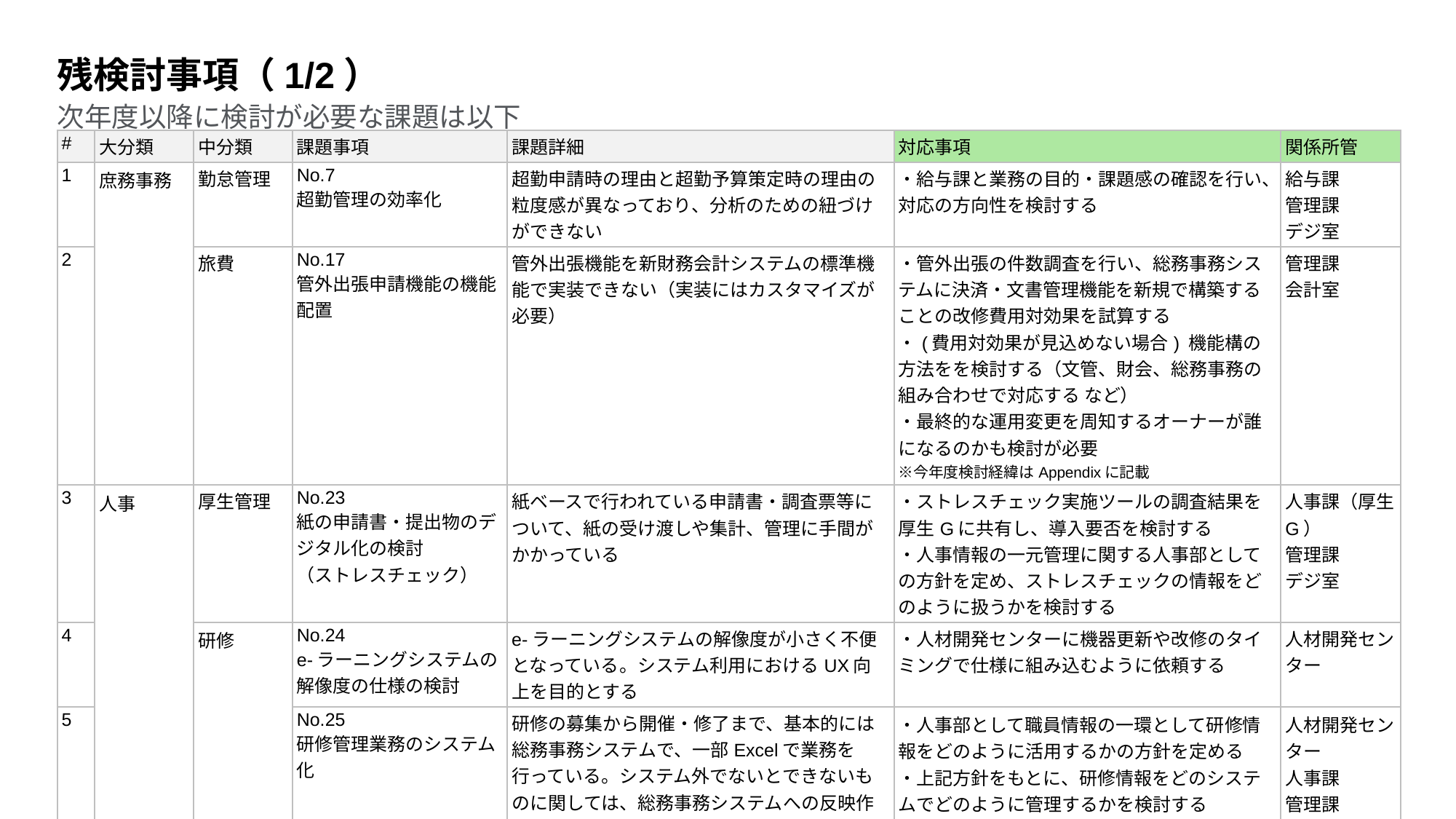

残検討事項（1/2）
# 次年度以降に検討が必要な課題は以下
| # | 大分類 | 中分類 | 課題事項 | 課題詳細 | 対応事項 | 関係所管 |
| --- | --- | --- | --- | --- | --- | --- |
| 1 | 庶務事務 | 勤怠管理 | No.7 超勤管理の効率化 | 超勤申請時の理由と超勤予算策定時の理由の粒度感が異なっており、分析のための紐づけができない | ・給与課と業務の目的・課題感の確認を行い、対応の方向性を検討する | 給与課 管理課 デジ室 |
| 2 |  | 旅費 | No.17 管外出張申請機能の機能配置 | 管外出張機能を新財務会計システムの標準機能で実装できない（実装にはカスタマイズが必要） | ・管外出張の件数調査を行い、総務事務システムに決済・文書管理機能を新規で構築することの改修費用対効果を試算する ・(費用対効果が見込めない場合) 機能構の方法をを検討する（文管、財会、総務事務の組み合わせで対応する など） ・最終的な運用変更を周知するオーナーが誰になるのかも検討が必要 ※今年度検討経緯はAppendixに記載 | 管理課 会計室 |
| 3 | 人事 | 厚生管理 | No.23 紙の申請書・提出物のデジタル化の検討 （ストレスチェック） | 紙ベースで行われている申請書・調査票等について、紙の受け渡しや集計、管理に手間がかかっている | ・ストレスチェック実施ツールの調査結果を厚生Gに共有し、導入要否を検討する ・人事情報の一元管理に関する人事部としての方針を定め、ストレスチェックの情報をどのように扱うかを検討する | 人事課（厚生G） 管理課 デジ室 |
| 4 |  | 研修 | No.24 e-ラーニングシステムの解像度の仕様の検討 | e-ラーニングシステムの解像度が小さく不便となっている。システム利用におけるUX向上を目的とする | ・人材開発センターに機器更新や改修のタイミングで仕様に組み込むように依頼する | 人材開発センター |
| 5 |  |  | No.25 研修管理業務のシステム化 | 研修の募集から開催・修了まで、基本的には総務事務システムで、一部Excelで業務を行っている。システム外でないとできないものに関しては、総務事務システムへの反映作業が必要となる | ・人事部として職員情報の一環として研修情報をどのように活用するかの方針を定める ・上記方針をもとに、研修情報をどのシステムでどのように管理するかを検討する | 人材開発センター 人事課 管理課 デジ室 |
| 6 |  |  | No.26 e-ラーニングシステム及び総務事務システム研修機能統合の検討 | 研修アンケートや受講管理がe-ラーニングシステムと総務事務システム研修機能の2つで別々で実施・管理されている |  |  |
51